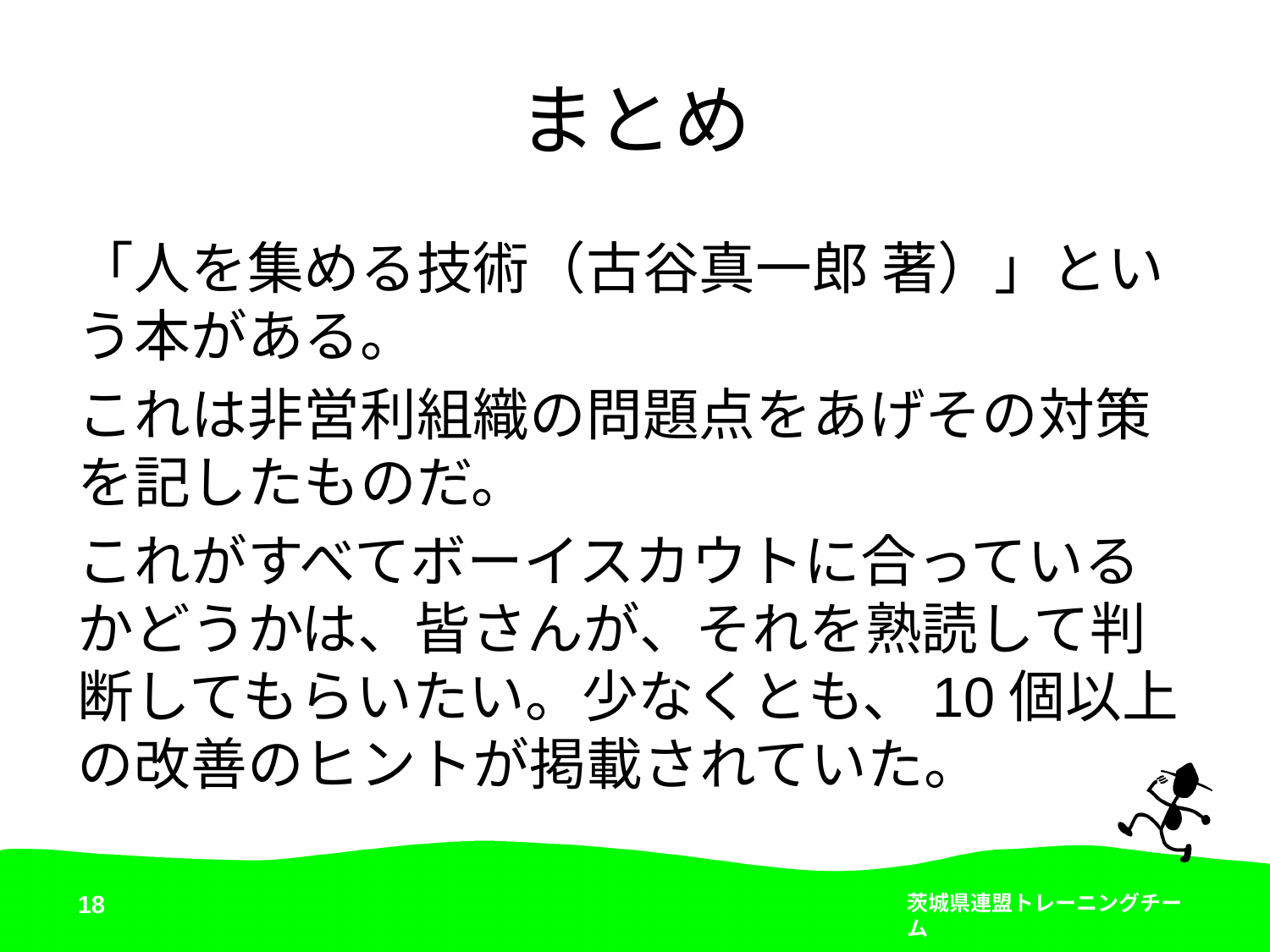

# まとめ
「人を集める技術（古谷真一郎 著）」という本がある。
これは非営利組織の問題点をあげその対策を記したものだ。
これがすべてボーイスカウトに合っているかどうかは、皆さんが、それを熟読して判断してもらいたい。少なくとも、10個以上の改善のヒントが掲載されていた。
18
茨城県連盟トレーニングチーム